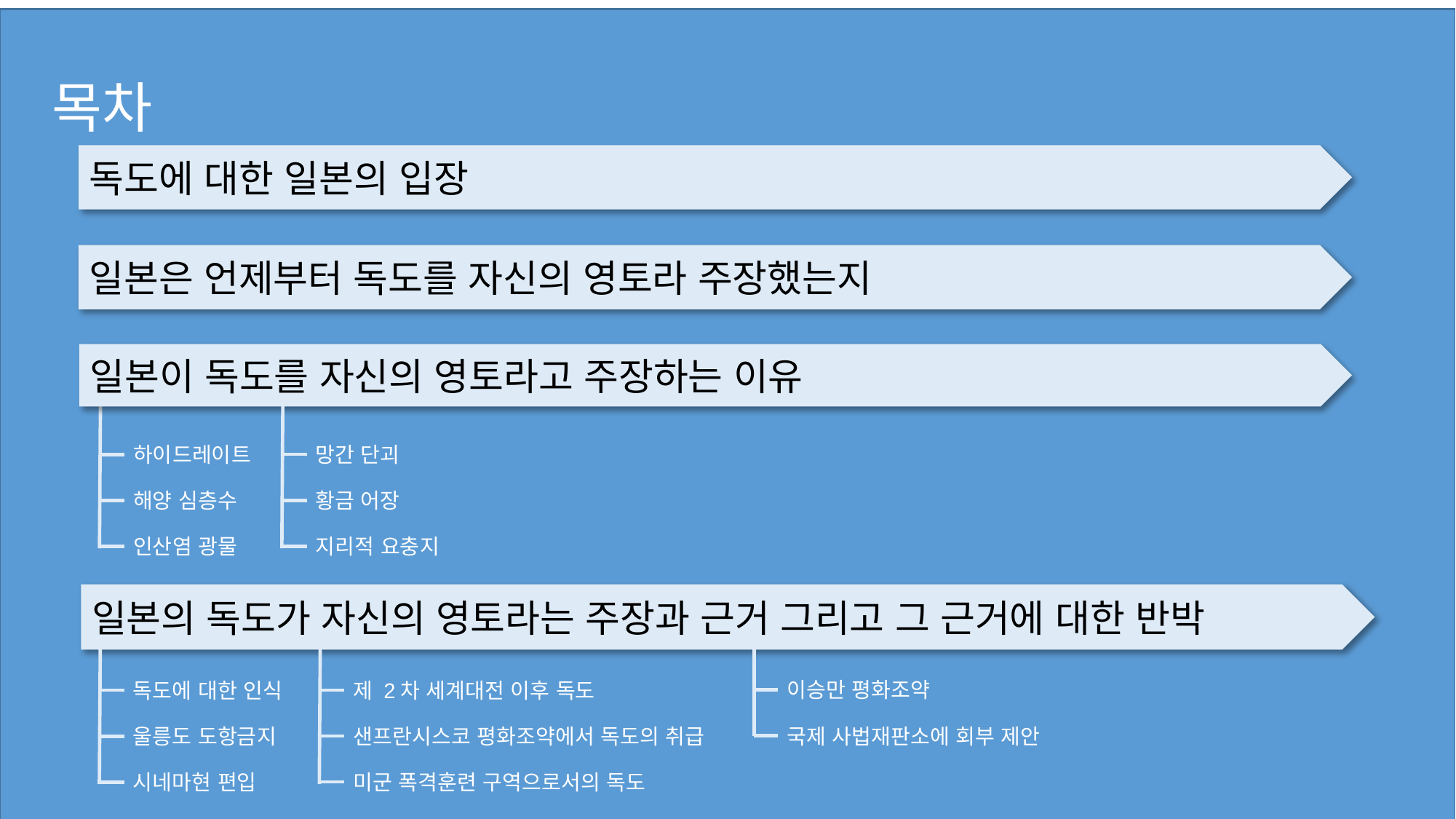

목차
독도에 대한 일본의 입장
일본은 언제부터 독도를 자신의 영토라 주장했는지
일본이 독도를 자신의 영토라고 주장하는 이유
망간 단괴
하이드레이트
황금 어장
해양 심층수
지리적 요충지
인산염 광물
일본의 독도가 자신의 영토라는 주장과 근거 그리고 그 근거에 대한 반박
이승만 평화조약
제 2차 세계대전 이후 독도
독도에 대한 인식
국제 사법재판소에 회부 제안
샌프란시스코 평화조약에서 독도의 취급
울릉도 도항금지
미군 폭격훈련 구역으로서의 독도
시네마현 편입